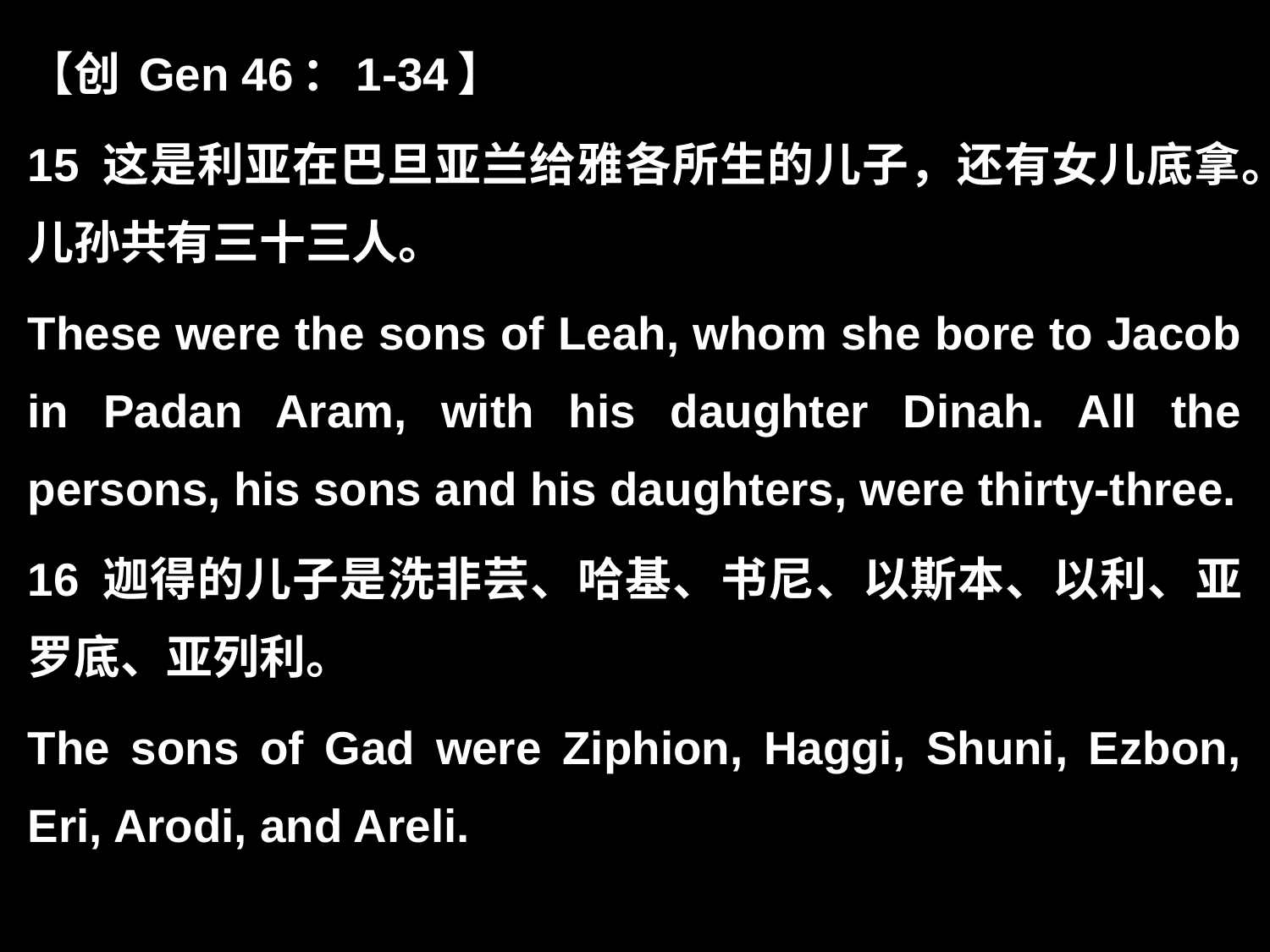

【创 Gen 46：1-34】
15 这是利亚在巴旦亚兰给雅各所生的儿子，还有女儿底拿。儿孙共有三十三人。
These were the sons of Leah, whom she bore to Jacob in Padan Aram, with his daughter Dinah. All the persons, his sons and his daughters, were thirty-three.
16 迦得的儿子是洗非芸、哈基、书尼、以斯本、以利、亚罗底、亚列利。
The sons of Gad were Ziphion, Haggi, Shuni, Ezbon, Eri, Arodi, and Areli.